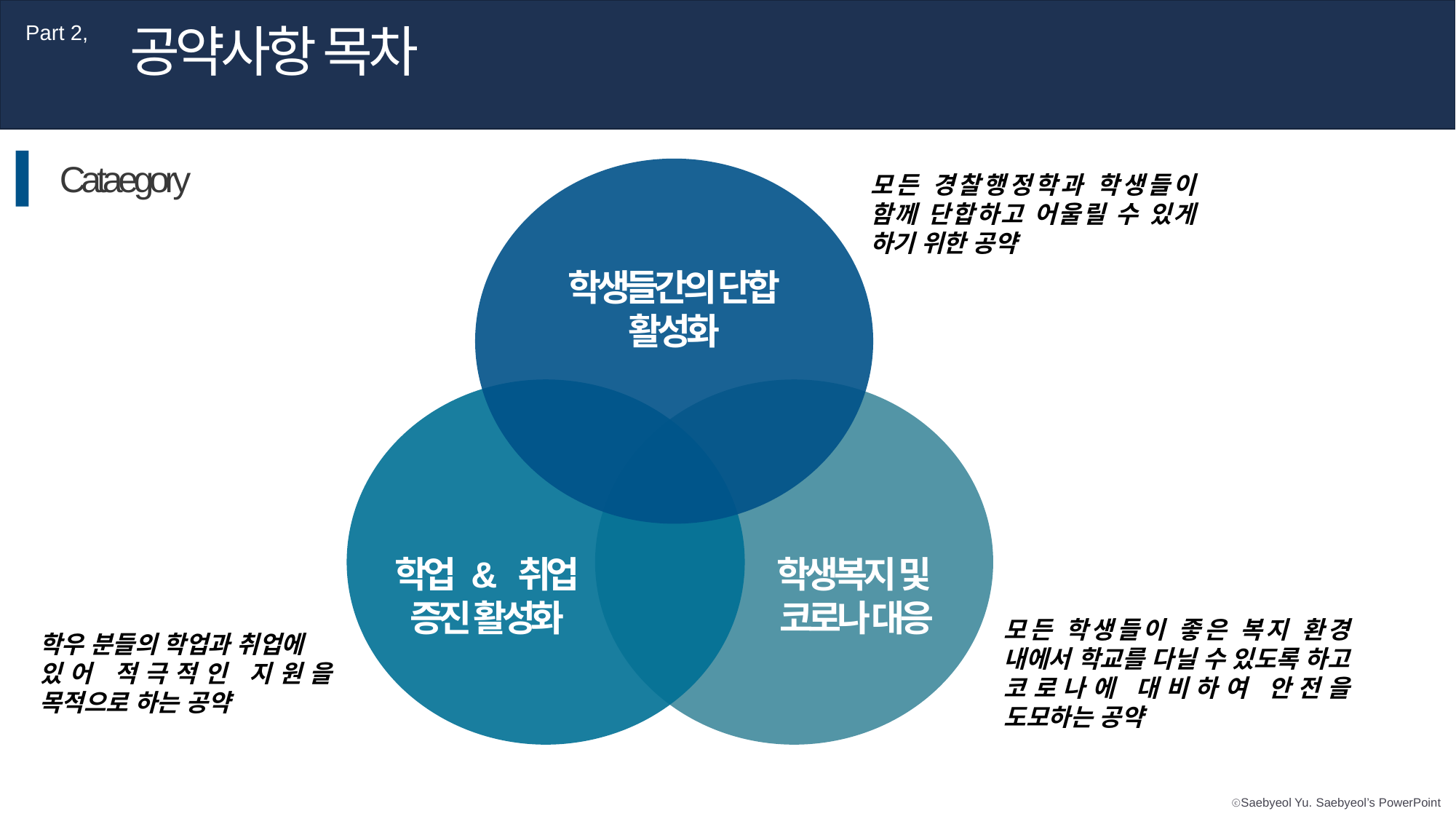

공약사항 목차
Part 2,

Cataegory

모든 경찰행정학과 학생들이 함께 단합하고 어울릴 수 있게 하기 위한 공약
학생들간의 단합
활성화

학업 &  취업
증진 활성화
학생복지 및
코로나 대응
모든 학생들이 좋은 복지 환경 내에서 학교를 다닐 수 있도록 하고 코로나에 대비하여 안전을 도모하는 공약
학우 분들의 학업과 취업에
있어 적극적인 지원을 목적으로 하는 공약